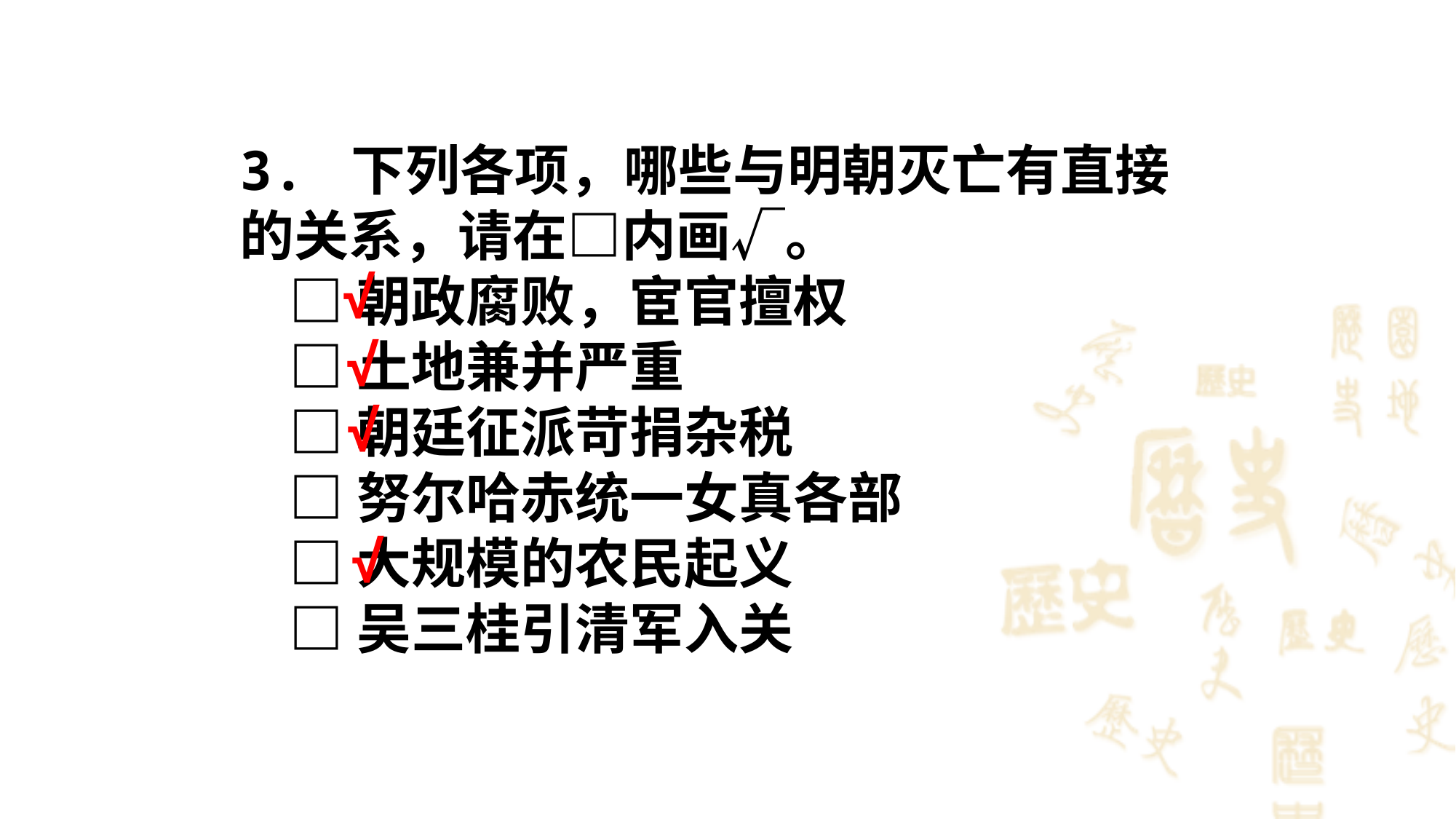

3. 下列各项，哪些与明朝灭亡有直接的关系，请在□内画√。
    □朝政腐败，宦官擅权
    □土地兼并严重
    □朝廷征派苛捐杂税
    □努尔哈赤统一女真各部
    □大规模的农民起义
    □吴三桂引清军入关
√
√
√
√